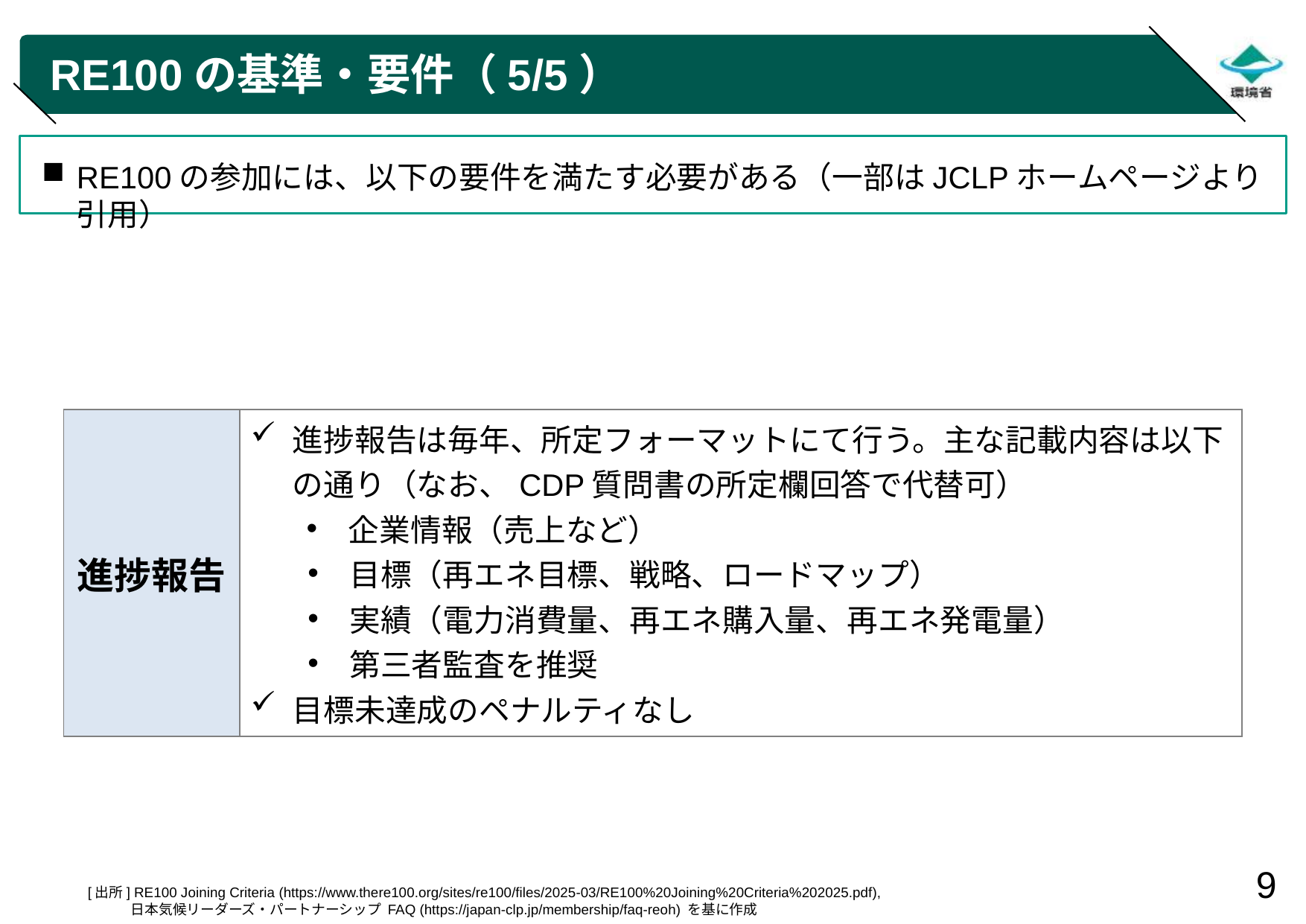

# RE100の基準・要件（5/5）
RE100の参加には、以下の要件を満たす必要がある（一部はJCLPホームページより引用）
| 進捗報告 | 進捗報告は毎年、所定フォーマットにて行う。主な記載内容は以下の通り（なお、CDP質問書の所定欄回答で代替可） 企業情報（売上など） 目標（再エネ目標、戦略、ロードマップ） 実績（電力消費量、再エネ購入量、再エネ発電量） 第三者監査を推奨 目標未達成のペナルティなし |
| --- | --- |
[出所] RE100 Joining Criteria (https://www.there100.org/sites/re100/files/2025-03/RE100%20Joining%20Criteria%202025.pdf),
日本気候リーダーズ・パートナーシップ FAQ (https://japan-clp.jp/membership/faq-reoh) を基に作成